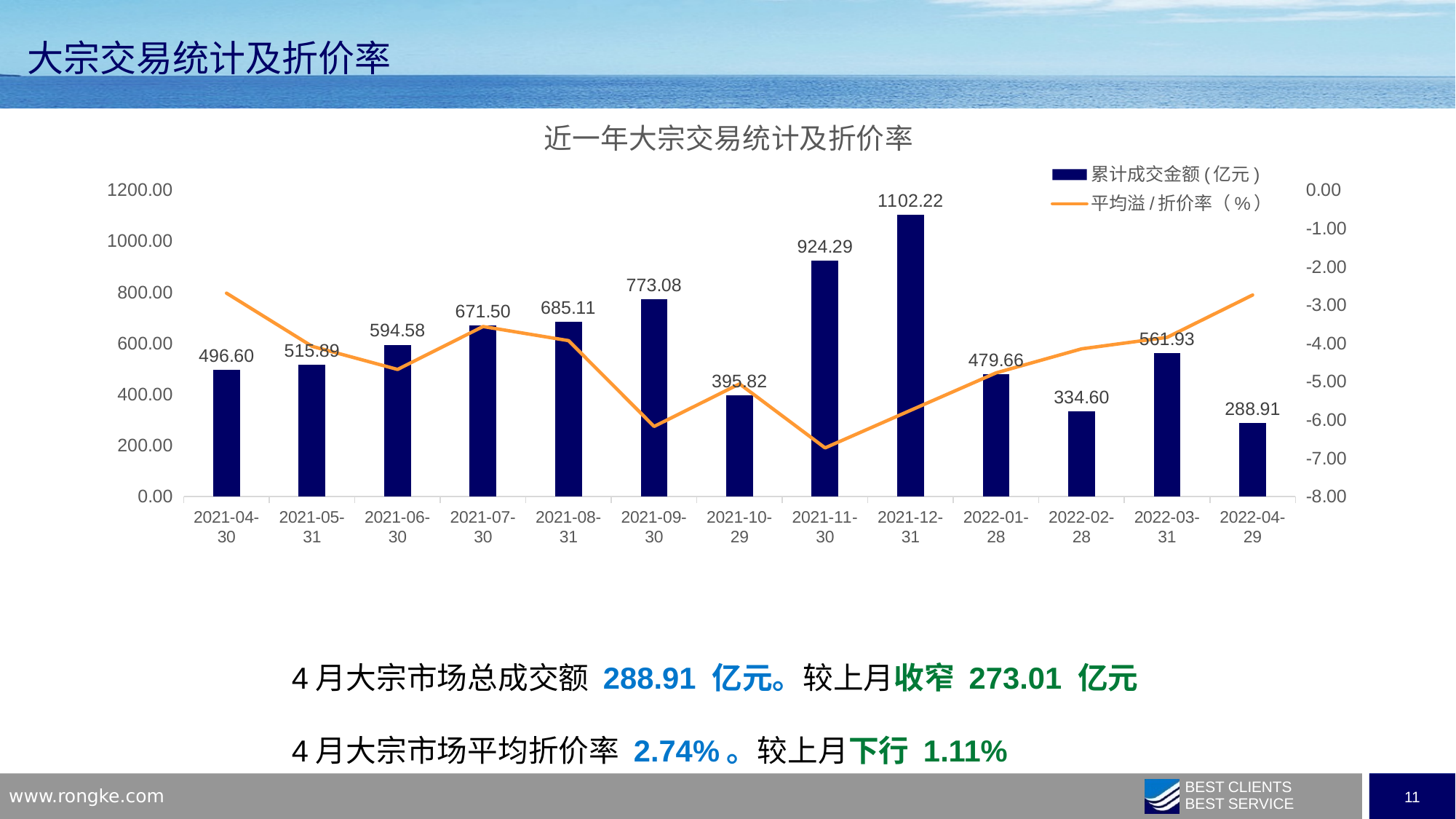

大宗交易统计及折价率

### Chart: 近一年大宗交易统计及折价率

| Category | 累计成交金额(亿元) | 平均溢/折价率（%） |
|---|---|---|
| 2021-04-30 | 496.603026 | -2.689858673336498 |
| 2021-05-31 | 515.887108 | -4.07700476261298 |
| 2021-06-30 | 594.5846740000001 | -4.681754417298651 |
| 2021-07-30 | 671.504803 | -3.561110706545953 |
| 2021-08-31 | 685.111307 | -3.928713585300584 |
| 2021-09-30 | 773.084647 | -6.168895672226645 |
| 2021-10-29 | 395.818085 | -5.057928332282224 |
| 2021-11-30 | 924.292056 | -6.729062272981377 |
| 2021-12-31 | 1102.216247 | -5.748175887081026 |
| 2022-01-28 | 479.66324000000003 | -4.771063104666303 |
| 2022-02-28 | 334.59879900000004 | -4.143273806647112 |
| 2022-03-31 | 561.925073 | -3.843916225646399 |
| 2022-04-29 | 288.914908 | -2.738147970056367 |
4月大宗市场总成交额 288.91 亿元。较上月收窄 273.01 亿元
4月大宗市场平均折价率 2.74%。较上月下行 1.11%